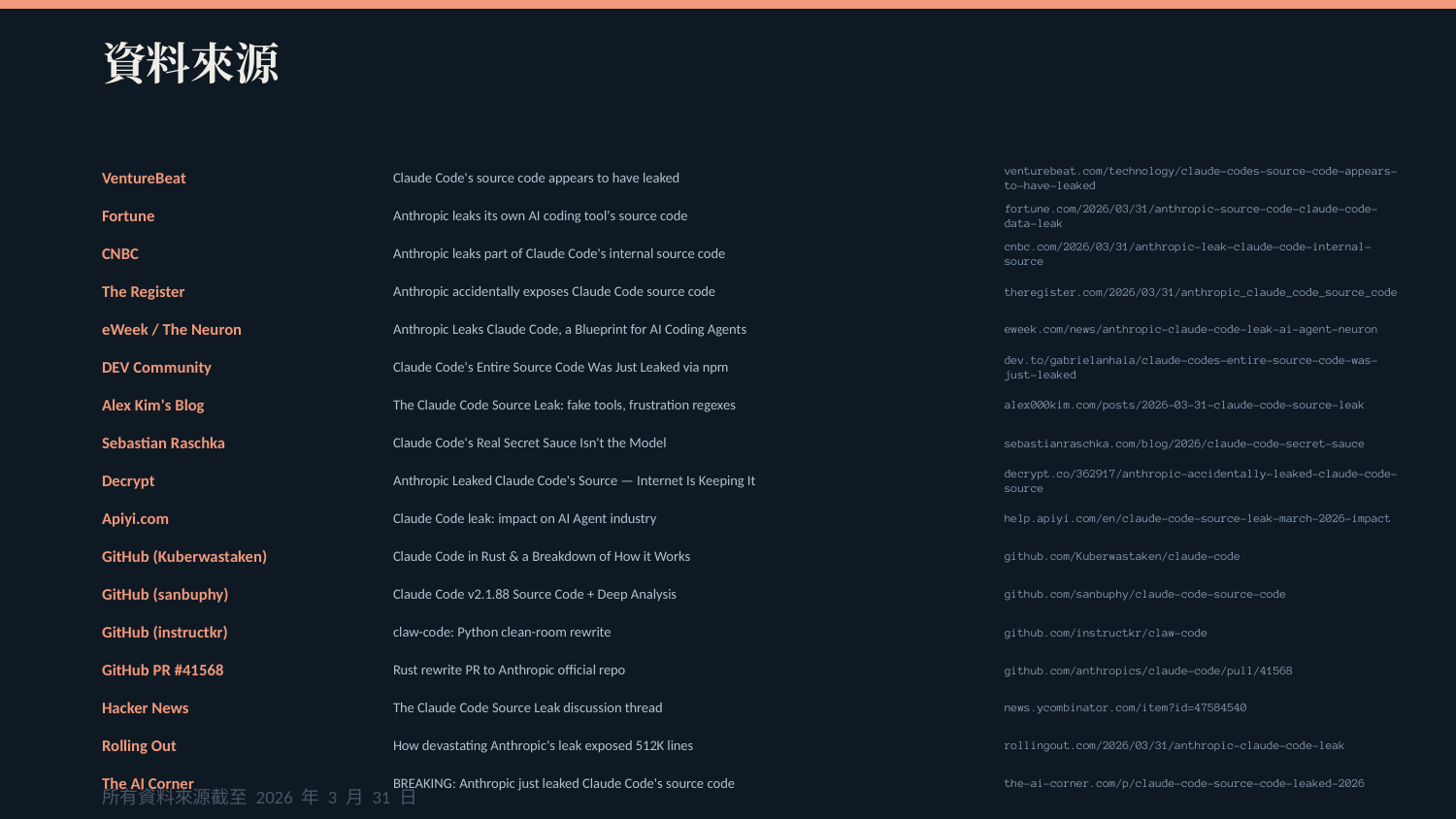

資料來源
VentureBeat
Claude Code's source code appears to have leaked
venturebeat.com/technology/claude-codes-source-code-appears-to-have-leaked
Fortune
Anthropic leaks its own AI coding tool's source code
fortune.com/2026/03/31/anthropic-source-code-claude-code-data-leak
CNBC
Anthropic leaks part of Claude Code's internal source code
cnbc.com/2026/03/31/anthropic-leak-claude-code-internal-source
The Register
Anthropic accidentally exposes Claude Code source code
theregister.com/2026/03/31/anthropic_claude_code_source_code
eWeek / The Neuron
Anthropic Leaks Claude Code, a Blueprint for AI Coding Agents
eweek.com/news/anthropic-claude-code-leak-ai-agent-neuron
DEV Community
Claude Code's Entire Source Code Was Just Leaked via npm
dev.to/gabrielanhaia/claude-codes-entire-source-code-was-just-leaked
Alex Kim's Blog
The Claude Code Source Leak: fake tools, frustration regexes
alex000kim.com/posts/2026-03-31-claude-code-source-leak
Sebastian Raschka
Claude Code's Real Secret Sauce Isn't the Model
sebastianraschka.com/blog/2026/claude-code-secret-sauce
Decrypt
Anthropic Leaked Claude Code's Source — Internet Is Keeping It
decrypt.co/362917/anthropic-accidentally-leaked-claude-code-source
Apiyi.com
Claude Code leak: impact on AI Agent industry
help.apiyi.com/en/claude-code-source-leak-march-2026-impact
GitHub (Kuberwastaken)
Claude Code in Rust & a Breakdown of How it Works
github.com/Kuberwastaken/claude-code
GitHub (sanbuphy)
Claude Code v2.1.88 Source Code + Deep Analysis
github.com/sanbuphy/claude-code-source-code
GitHub (instructkr)
claw-code: Python clean-room rewrite
github.com/instructkr/claw-code
GitHub PR #41568
Rust rewrite PR to Anthropic official repo
github.com/anthropics/claude-code/pull/41568
Hacker News
The Claude Code Source Leak discussion thread
news.ycombinator.com/item?id=47584540
Rolling Out
How devastating Anthropic's leak exposed 512K lines
rollingout.com/2026/03/31/anthropic-claude-code-leak
The AI Corner
BREAKING: Anthropic just leaked Claude Code's source code
the-ai-corner.com/p/claude-code-source-code-leaked-2026
所有資料來源截至 2026 年 3 月 31 日